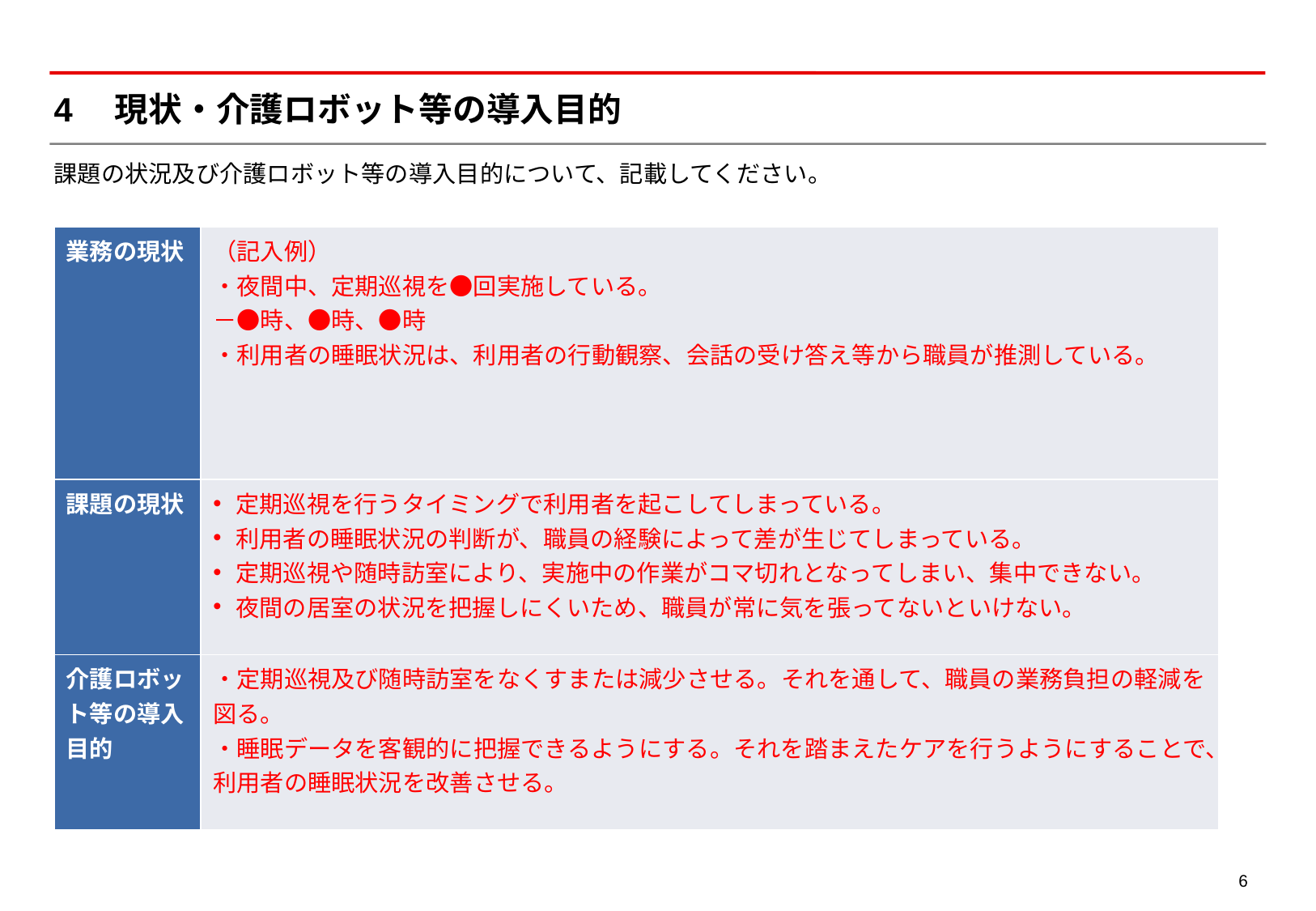

# 4　現状・介護ロボット等の導入目的
課題の状況及び介護ロボット等の導入目的について、記載してください。
| 業務の現状 | （記入例） ・夜間中、定期巡視を●回実施している。 －●時、●時、●時 ・利用者の睡眠状況は、利用者の行動観察、会話の受け答え等から職員が推測している。 |
| --- | --- |
| 課題の現状 | 定期巡視を行うタイミングで利用者を起こしてしまっている。 利用者の睡眠状況の判断が、職員の経験によって差が生じてしまっている。 定期巡視や随時訪室により、実施中の作業がコマ切れとなってしまい、集中できない。 夜間の居室の状況を把握しにくいため、職員が常に気を張ってないといけない。 |
| 介護ロボット等の導入目的 | ・定期巡視及び随時訪室をなくすまたは減少させる。それを通して、職員の業務負担の軽減を図る。 ・睡眠データを客観的に把握できるようにする。それを踏まえたケアを行うようにすることで、利用者の睡眠状況を改善させる。 |